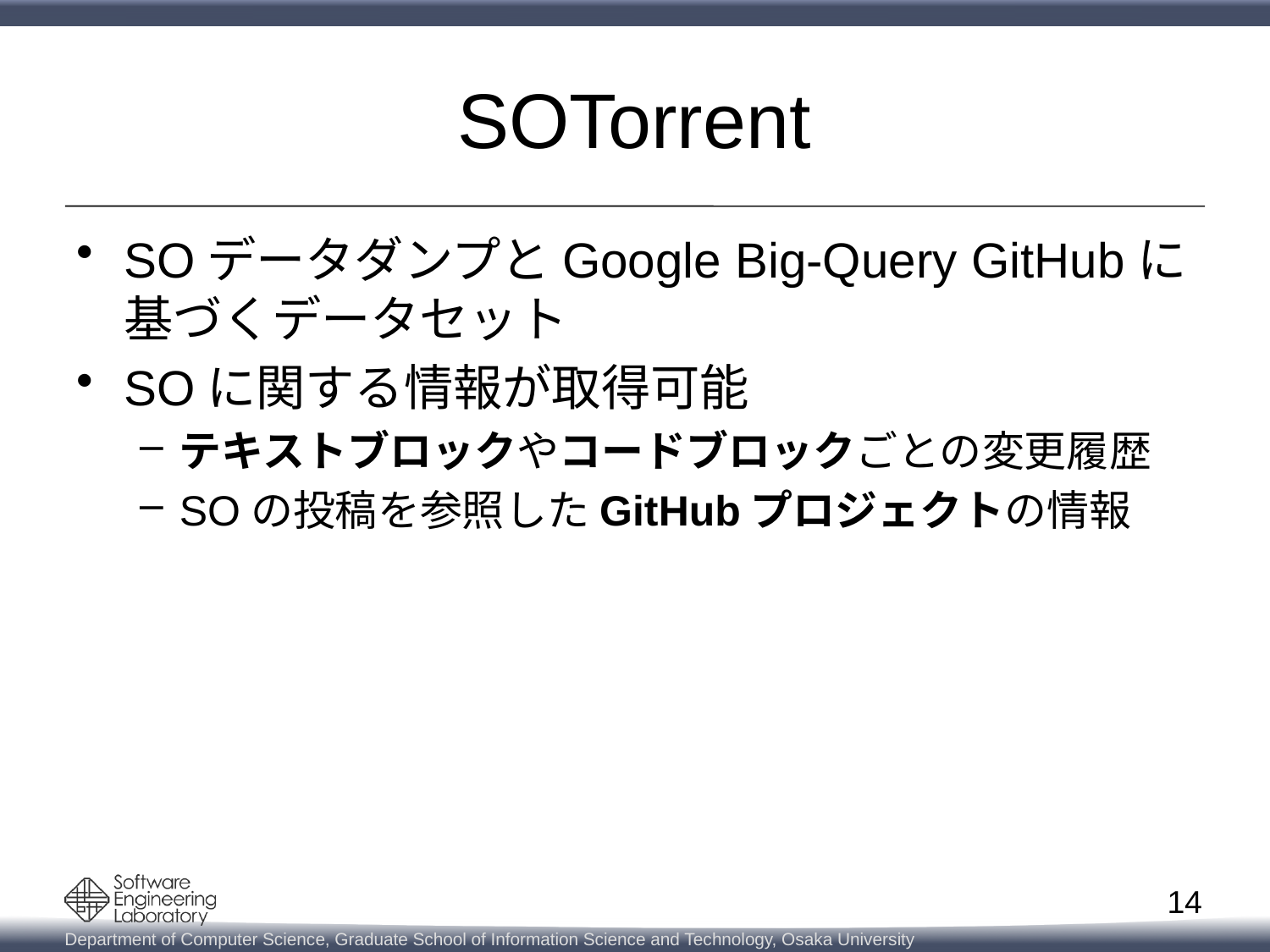

# SOTorrent
SOデータダンプとGoogle Big-Query GitHubに
基づくデータセット
SOに関する情報が取得可能
テキストブロックやコードブロックごとの変更履歴
SOの投稿を参照したGitHubプロジェクトの情報

14